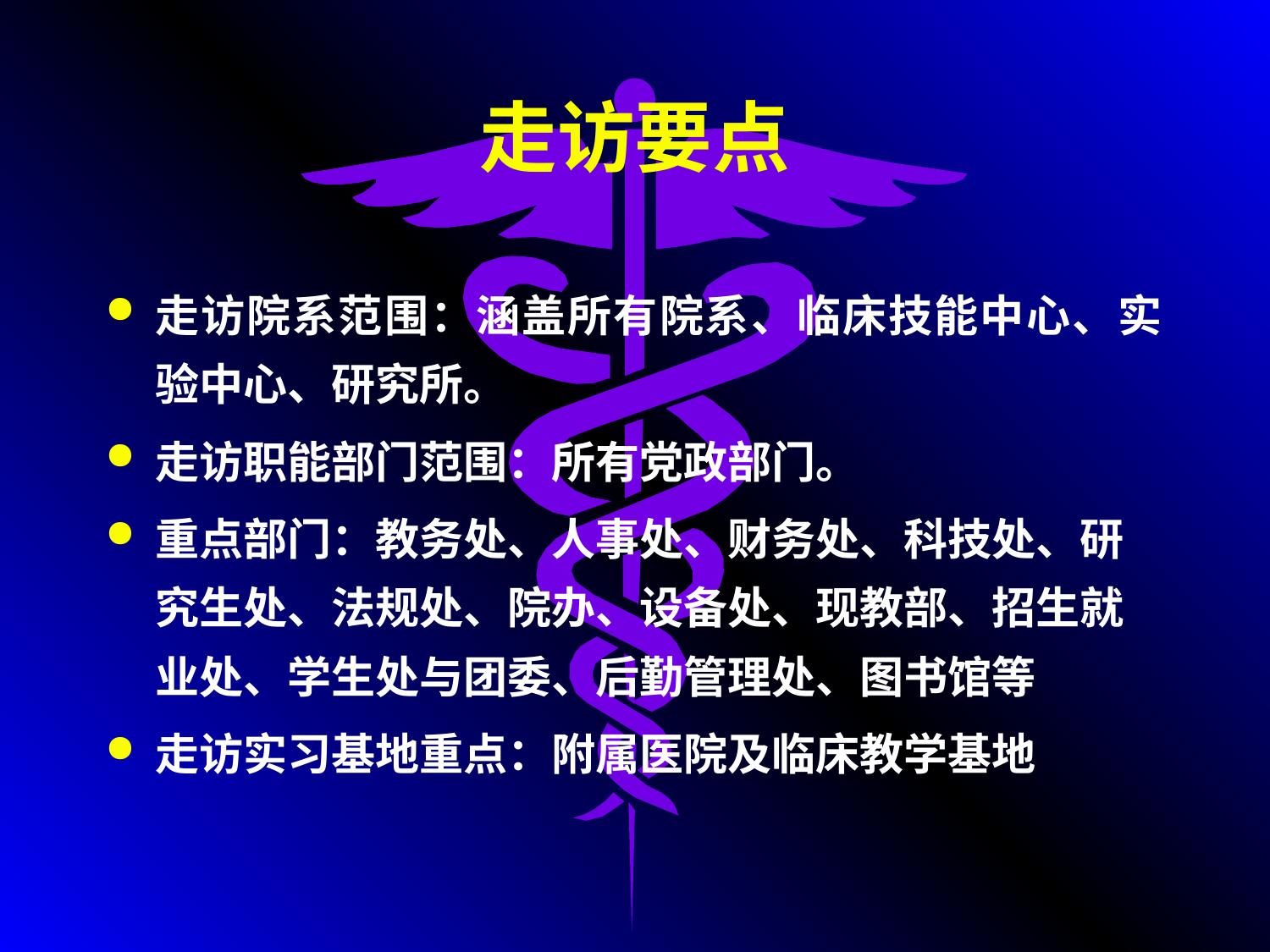

# 走访要点
走访院系范围：涵盖所有院系、临床技能中心、实验中心、研究所。
走访职能部门范围：所有党政部门。
重点部门：教务处、人事处、财务处、科技处、研究生处、法规处、院办、设备处、现教部、招生就业处、学生处与团委、后勤管理处、图书馆等
走访实习基地重点：附属医院及临床教学基地